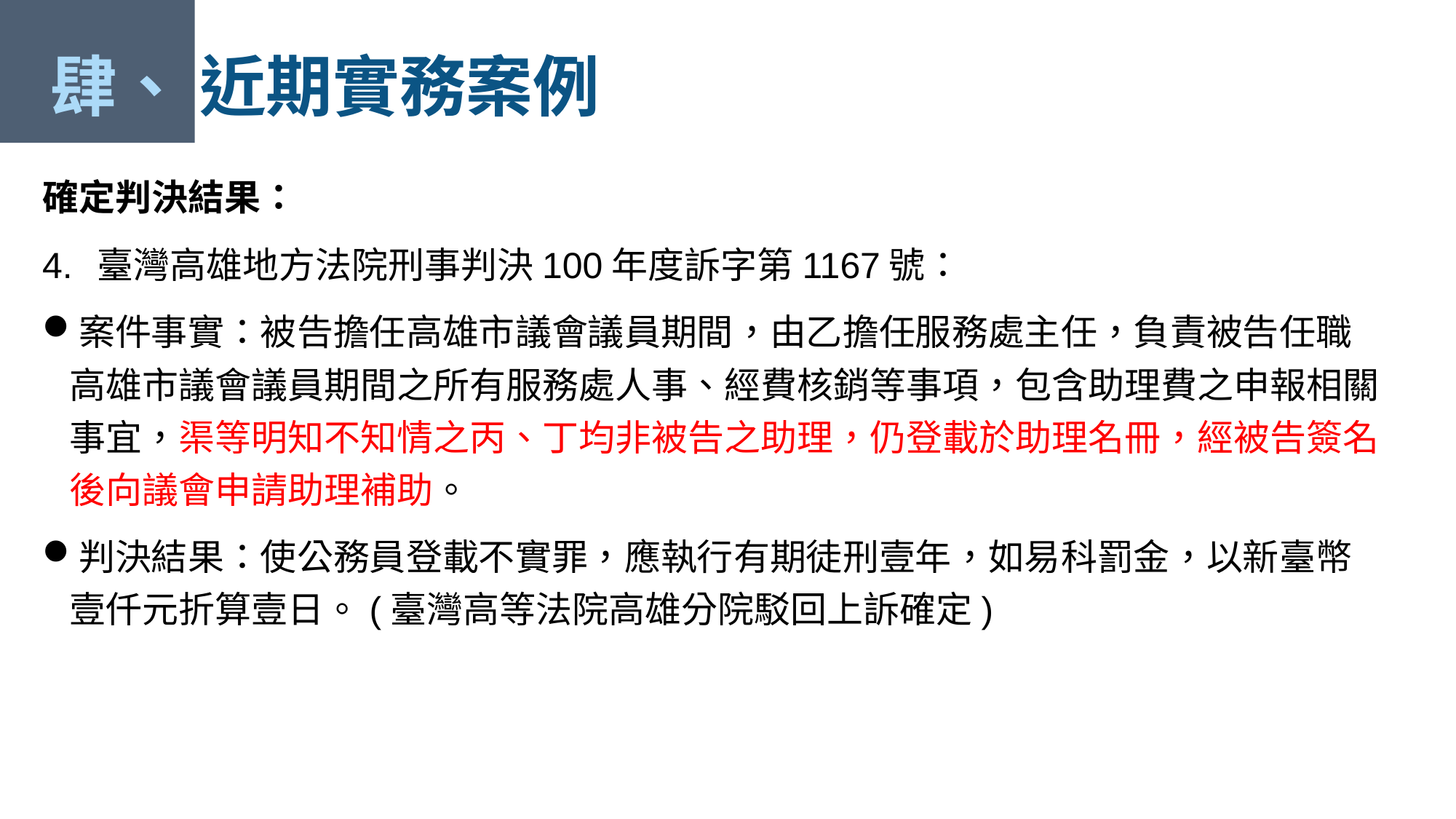

肆、 近期實務案例
確定判決結果：
臺灣高雄地方法院刑事判決100年度訴字第1167號：
案件事實：被告擔任高雄市議會議員期間，由乙擔任服務處主任，負責被告任職高雄市議會議員期間之所有服務處人事、經費核銷等事項，包含助理費之申報相關事宜，渠等明知不知情之丙、丁均非被告之助理，仍登載於助理名冊，經被告簽名後向議會申請助理補助。
判決結果：使公務員登載不實罪，應執行有期徒刑壹年，如易科罰金，以新臺幣壹仟元折算壹日。(臺灣高等法院高雄分院駁回上訴確定)